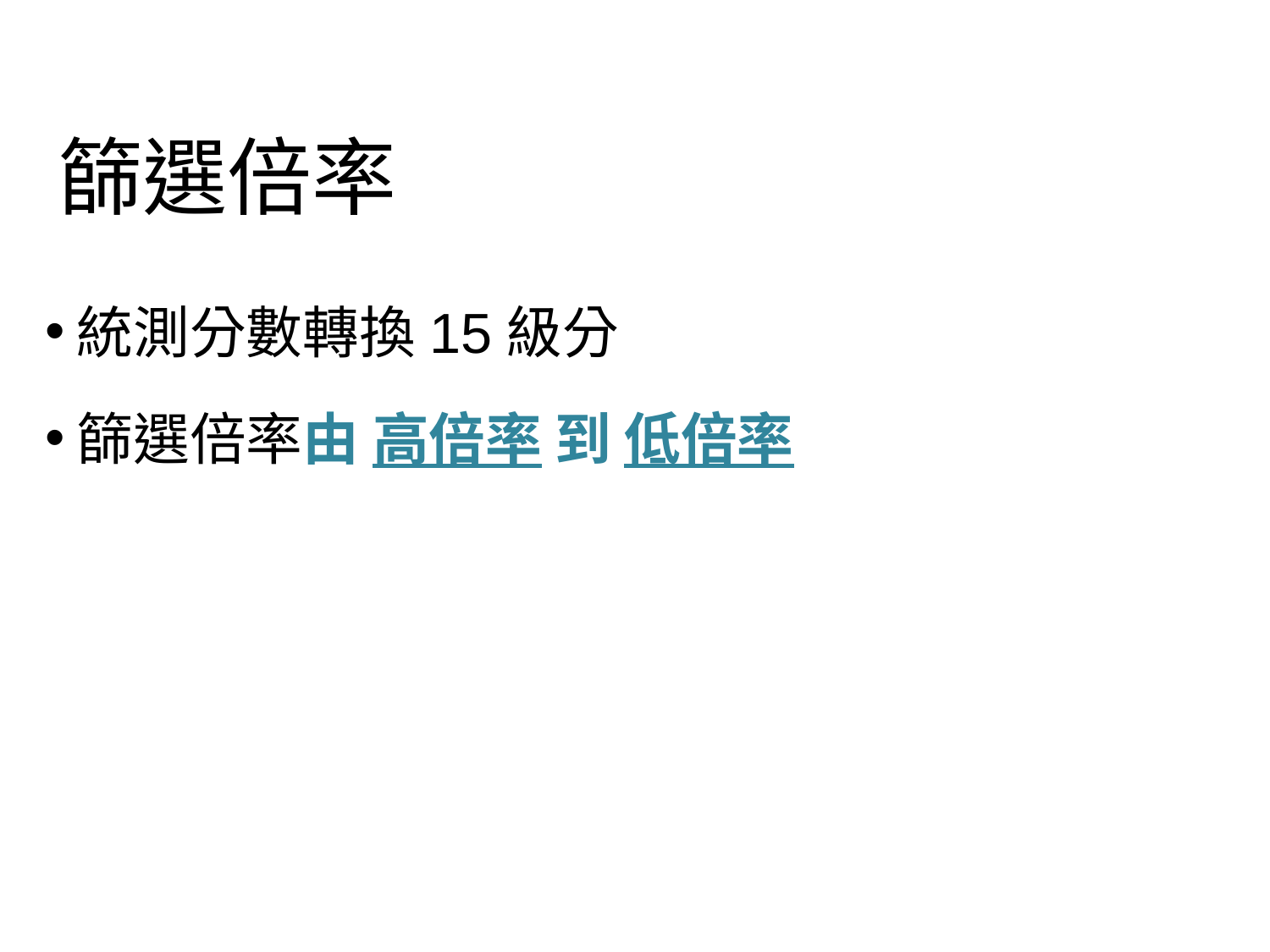

# 篩選倍率
統測分數轉換15級分
篩選倍率由 高倍率 到 低倍率